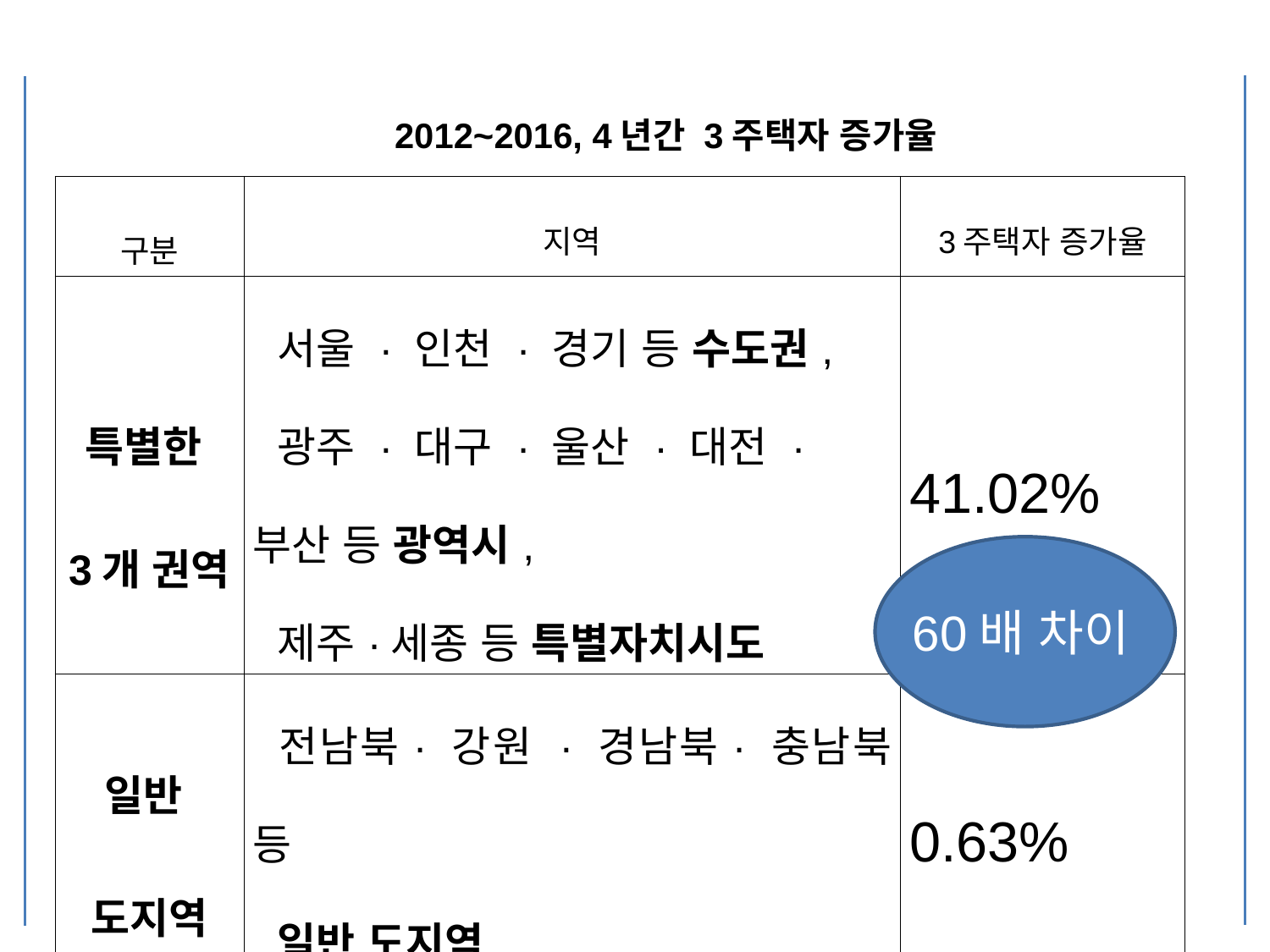

2012~2016, 4년간 3주택자 증가율

| 구분 | 지역 | 3주택자 증가율 |
| --- | --- | --- |
| 특별한 3개 권역 | 서울 · 인천 · 경기 등 수도권,  광주 · 대구 · 울산 · 대전 · 부산 등 광역시,  제주·세종 등 특별자치시도 | 41.02% |
| 일반 도지역 | 전남북· 강원 · 경남북· 충남북 등  일반 도지역 | 0.63% |

60배 차이